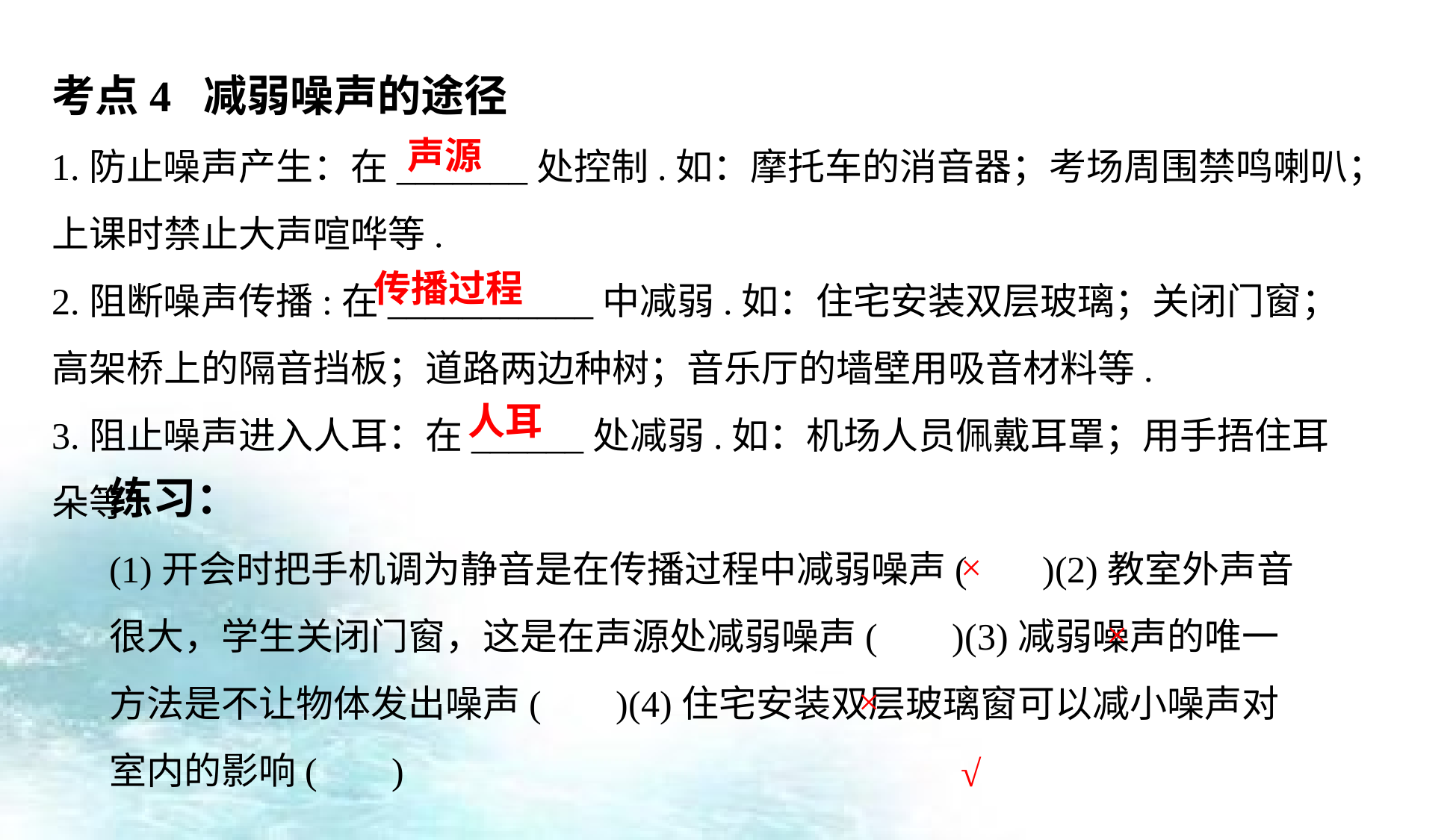

考点4  减弱噪声的途径
1.防止噪声产生：在_______处控制.如：摩托车的消音器；考场周围禁鸣喇叭；上课时禁止大声喧哗等.
2.阻断噪声传播:在___________中减弱.如：住宅安装双层玻璃；关闭门窗；高架桥上的隔音挡板；道路两边种树；音乐厅的墙壁用吸音材料等.
3.阻止噪声进入人耳：在______处减弱.如：机场人员佩戴耳罩；用手捂住耳朵等.
声源
传播过程
人耳
练习：
(1)开会时把手机调为静音是在传播过程中减弱噪声(        )(2)教室外声音很大，学生关闭门窗，这是在声源处减弱噪声(        )(3)减弱噪声的唯一方法是不让物体发出噪声(        )(4)住宅安装双层玻璃窗可以减小噪声对室内的影响(        )

×
×
×
√